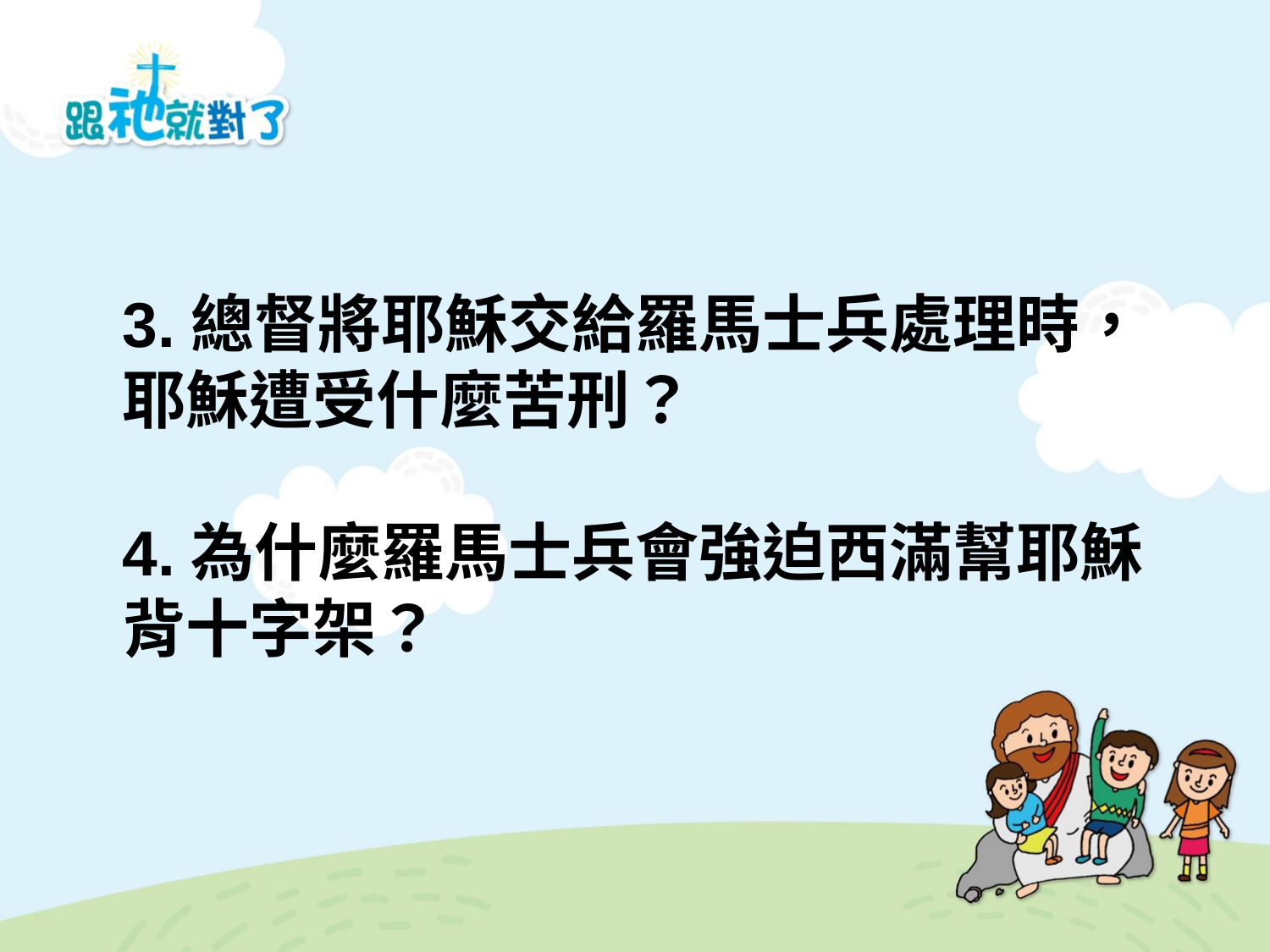

3.總督將耶穌交給羅馬士兵處理時，耶穌遭受什麼苦刑？

4.為什麼羅馬士兵會強迫西滿幫耶穌背十字架？